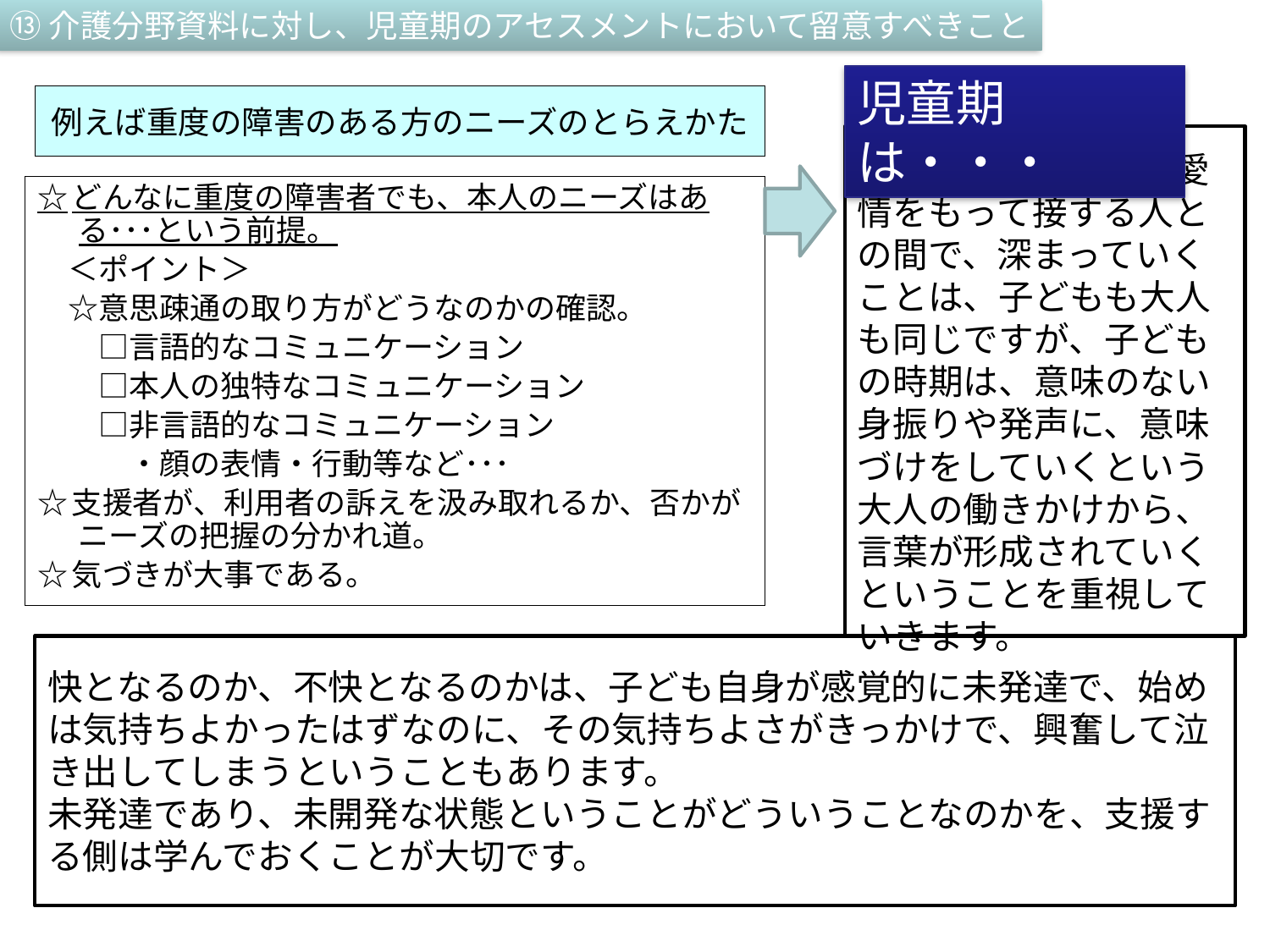

⑬介護分野資料に対し、児童期のアセスメントにおいて留意すべきこと
児童期は・・・
例えば重度の障害のある方のニーズのとらえかた
コミュニケーションは、信頼できる人、愛情をもって接する人との間で、深まっていくことは、子どもも大人も同じですが、子どもの時期は、意味のない身振りや発声に、意味づけをしていくという大人の働きかけから、言葉が形成されていくということを重視していきます。

☆どんなに重度の障害者でも、本人のニーズはある･･･という前提。
　＜ポイント＞
　☆意思疎通の取り方がどうなのかの確認。
　　□言語的なコミュニケーション
　　□本人の独特なコミュニケーション
　　□非言語的なコミュニケーション
　　　・顔の表情・行動等など･･･
☆支援者が、利用者の訴えを汲み取れるか、否かがニーズの把握の分かれ道。
☆気づきが大事である。
快となるのか、不快となるのかは、子ども自身が感覚的に未発達で、始めは気持ちよかったはずなのに、その気持ちよさがきっかけで、興奮して泣き出してしまうということもあります。
未発達であり、未開発な状態ということがどういうことなのかを、支援する側は学んでおくことが大切です。